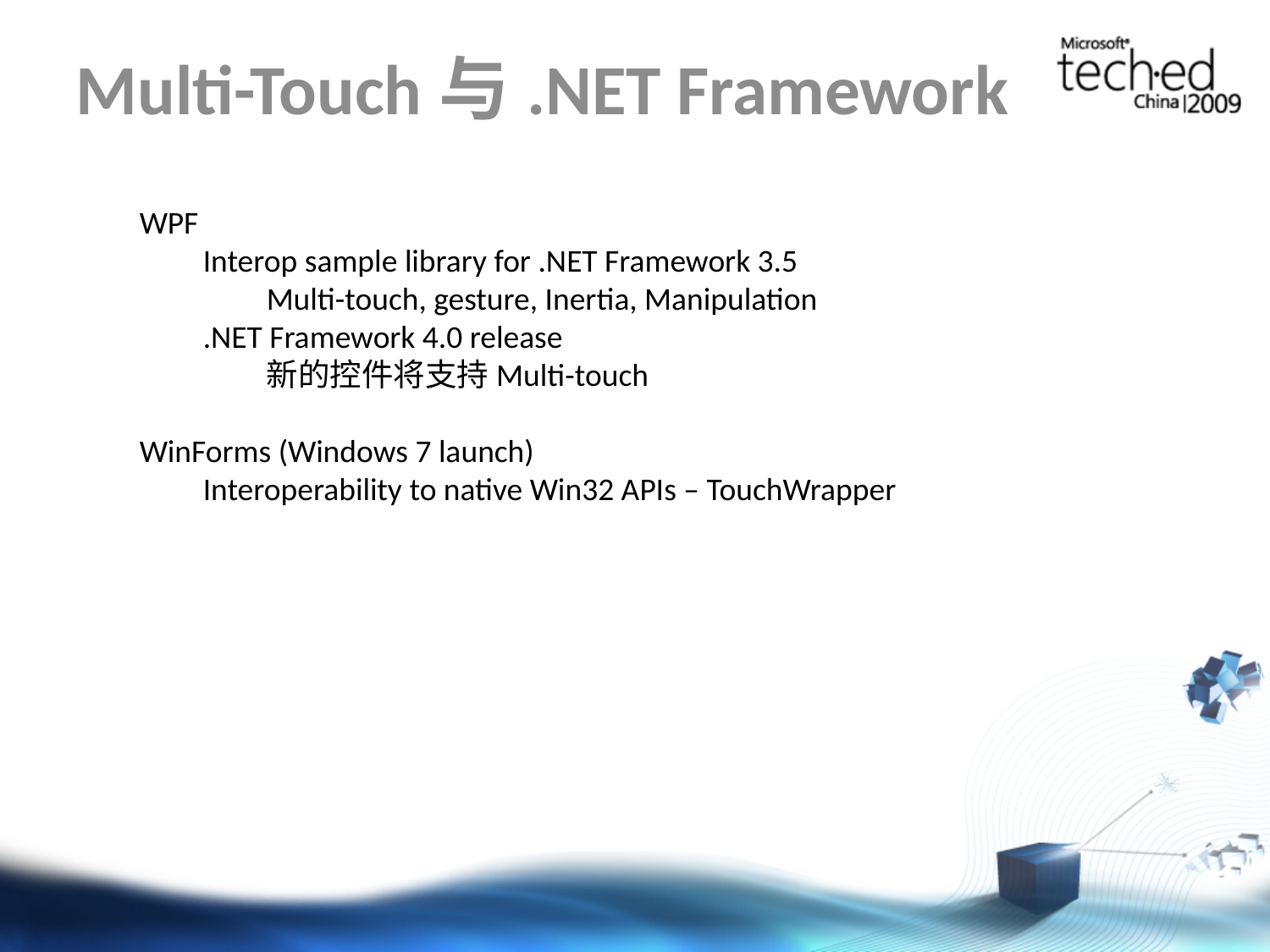

# Multi-Touch与.NET Framework
WPF
Interop sample library for .NET Framework 3.5
Multi-touch, gesture, Inertia, Manipulation
.NET Framework 4.0 release
新的控件将支持Multi-touch

WinForms (Windows 7 launch)
Interoperability to native Win32 APIs – TouchWrapper